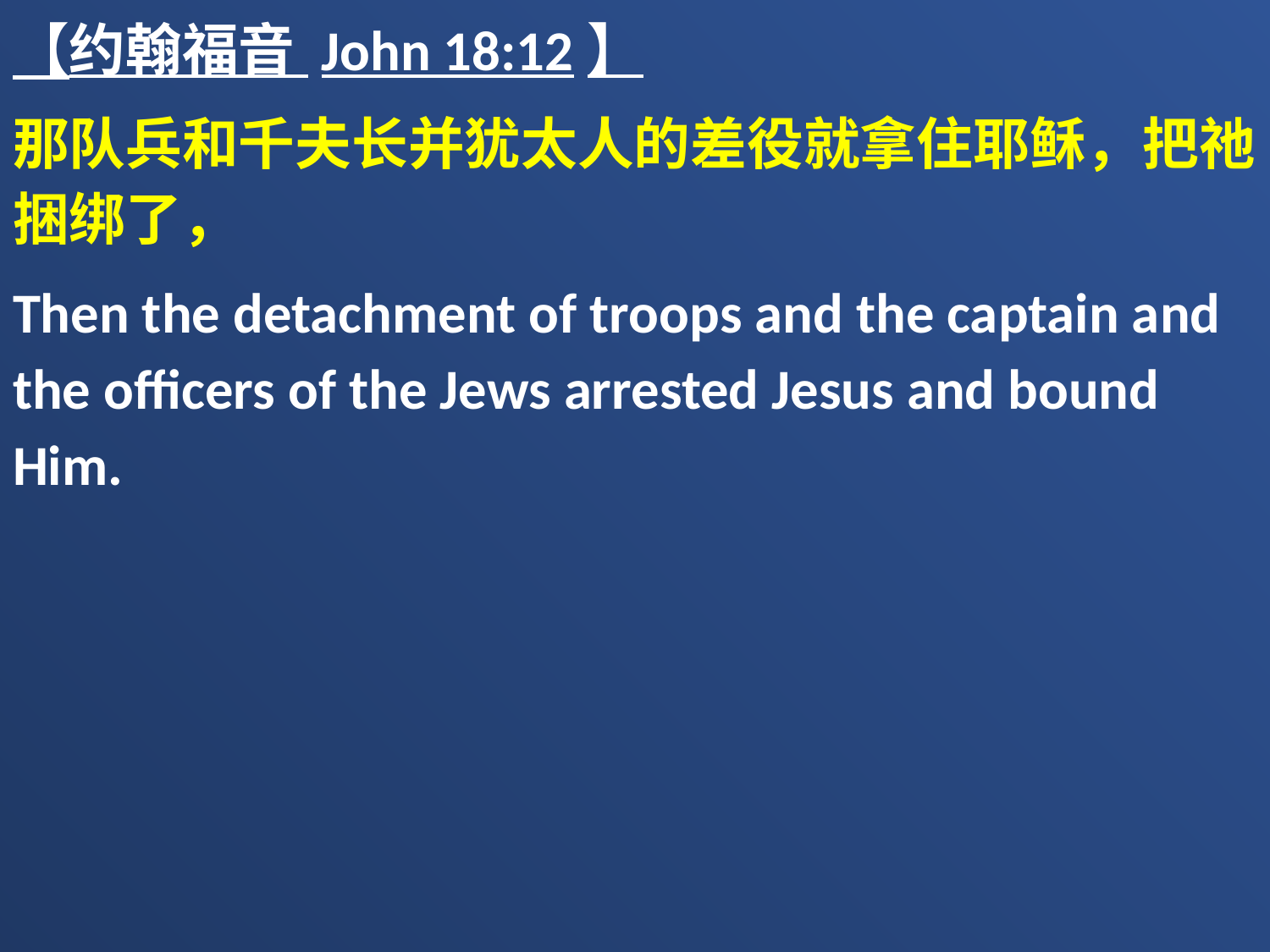

【约翰福音 John 18:12】
那队兵和千夫长并犹太人的差役就拿住耶稣，把祂捆绑了，
Then the detachment of troops and the captain and the officers of the Jews arrested Jesus and bound Him.